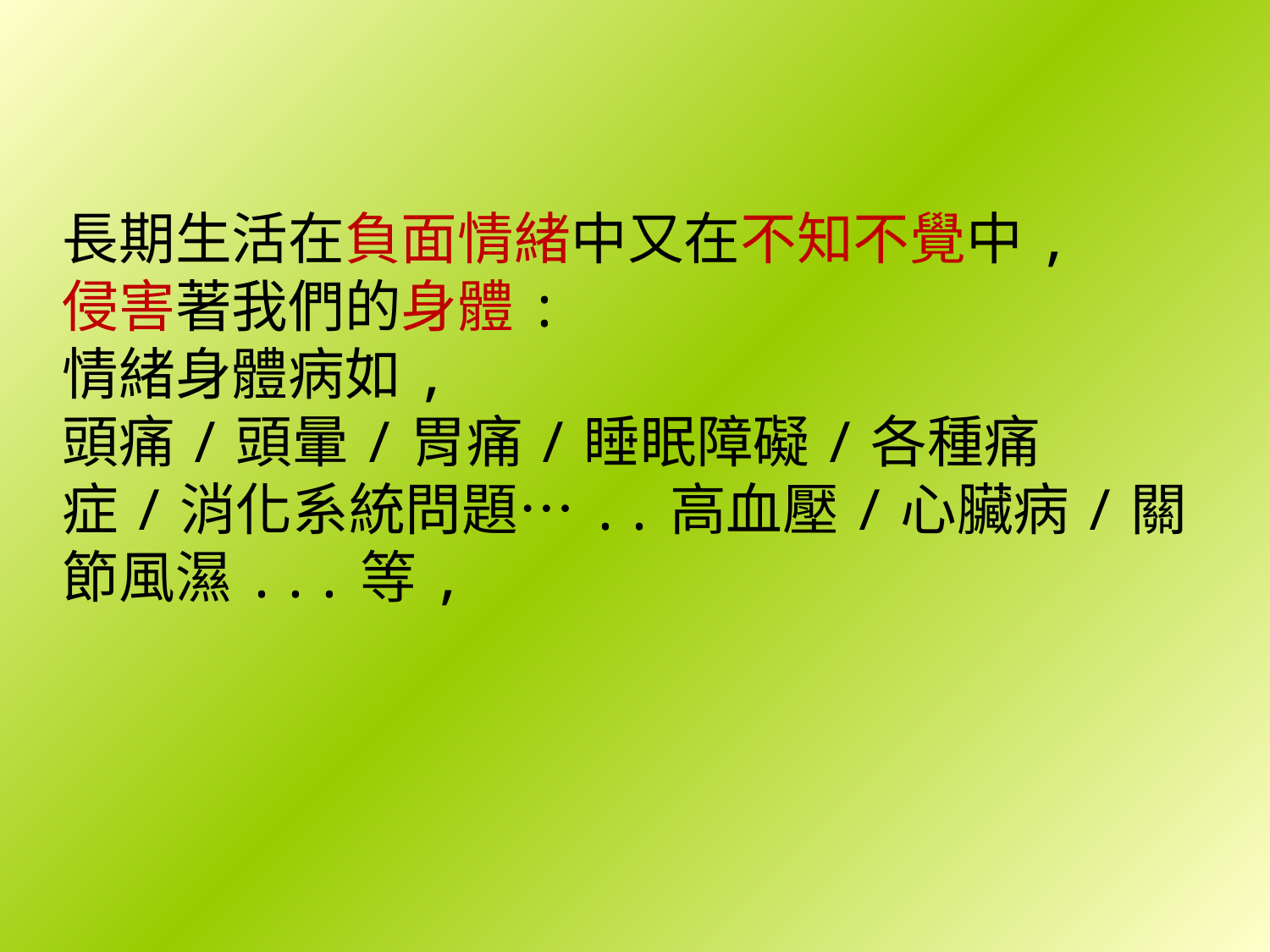

長期生活在負面情緒中又在不知不覺中,
侵害著我們的身體:
情緒身體病如,
頭痛/頭暈/胃痛/睡眠障礙/各種痛症/消化系統問題…..高血壓/心臟病/關節風濕...等,